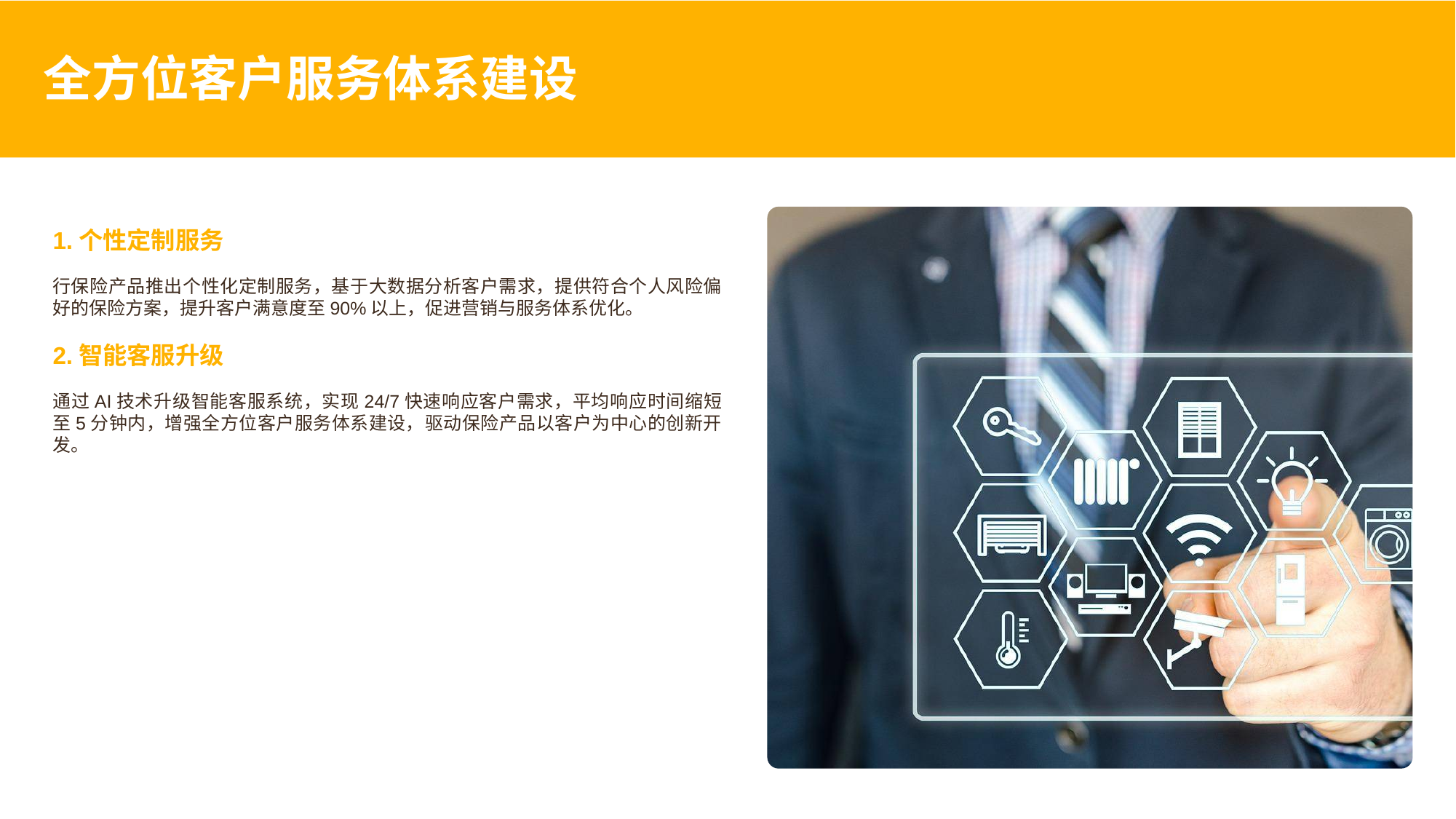

全方位客户服务体系建设
1.个性定制服务
行保险产品推出个性化定制服务，基于大数据分析客户需求，提供符合个人风险偏好的保险方案，提升客户满意度至90%以上，促进营销与服务体系优化。
2.智能客服升级
通过AI技术升级智能客服系统，实现24/7快速响应客户需求，平均响应时间缩短至5分钟内，增强全方位客户服务体系建设，驱动保险产品以客户为中心的创新开发。